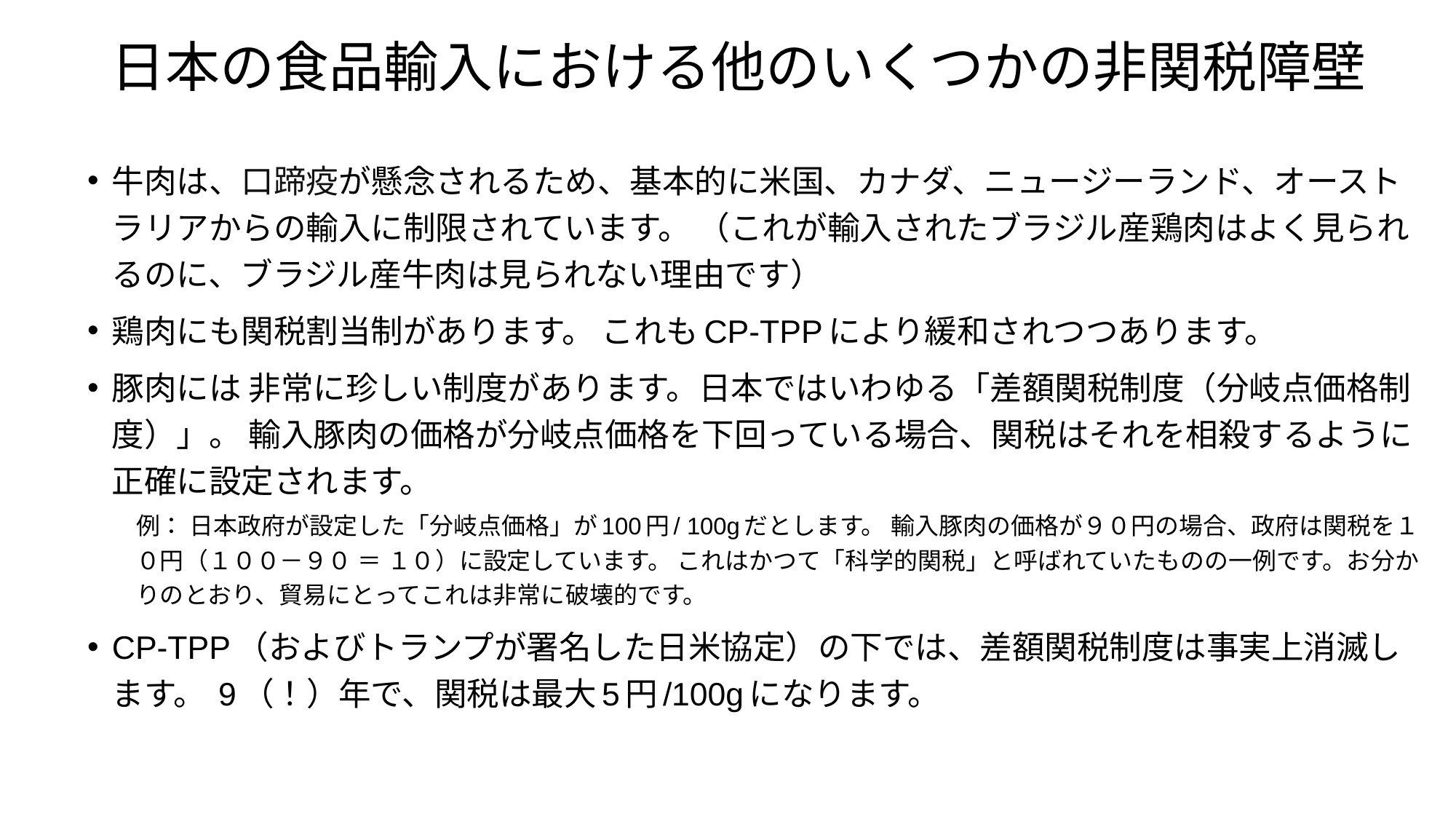

# 日本の食品輸入における他のいくつかの非関税障壁
牛肉は、口蹄疫が懸念されるため、基本的に米国、カナダ、ニュージーランド、オーストラリアからの輸入に制限されています。 （これが輸入されたブラジル産鶏肉はよく見られるのに、ブラジル産牛肉は見られない理由です）
鶏肉にも関税割当制があります。 これもCP-TPPにより緩和されつつあります。
豚肉には 非常に珍しい制度があります。日本ではいわゆる「差額関税制度（分岐点価格制度）」。 輸入豚肉の価格が分岐点価格を下回っている場合、関税はそれを相殺するように正確に設定されます。
例： 日本政府が設定した「分岐点価格」が100円/ 100gだとします。 輸入豚肉の価格が９０円の場合、政府は関税を１０円（１００－９０ ＝ １０）に設定しています。 これはかつて「科学的関税」と呼ばれていたものの一例です。お分かりのとおり、貿易にとってこれは非常に破壊的です。
CP-TPP（およびトランプが署名した日米協定）の下では、差額関税制度は事実上消滅します。 9（！）年で、関税は最大5円/100gになります。